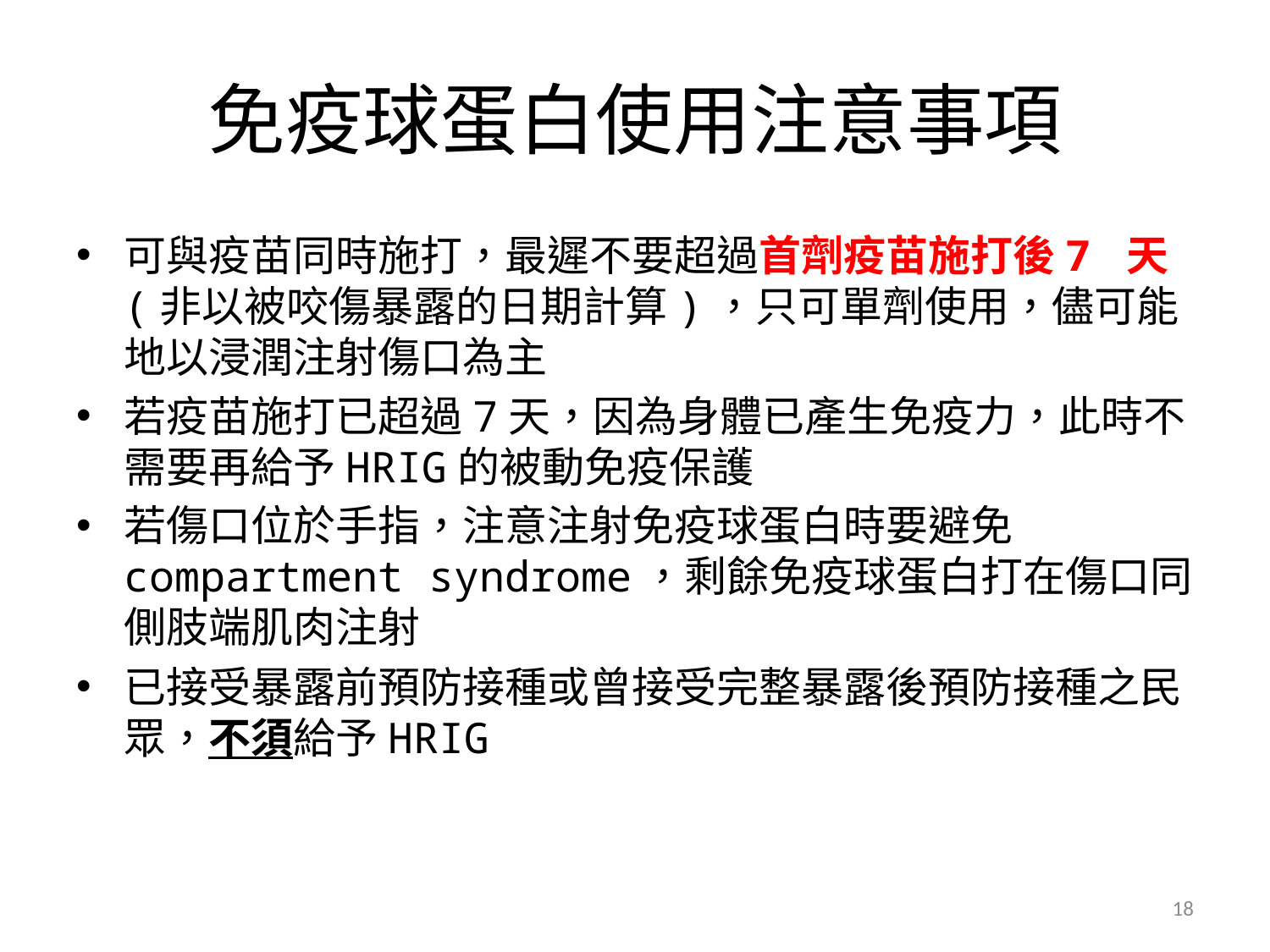

# 免疫球蛋白使用注意事項
可與疫苗同時施打，最遲不要超過首劑疫苗施打後7 天(非以被咬傷暴露的日期計算)，只可單劑使用，儘可能地以浸潤注射傷口為主
若疫苗施打已超過7天，因為身體已產生免疫力，此時不需要再給予HRIG的被動免疫保護
若傷口位於手指，注意注射免疫球蛋白時要避免compartment syndrome，剩餘免疫球蛋白打在傷口同側肢端肌肉注射
已接受暴露前預防接種或曾接受完整暴露後預防接種之民眾，不須給予HRIG

18